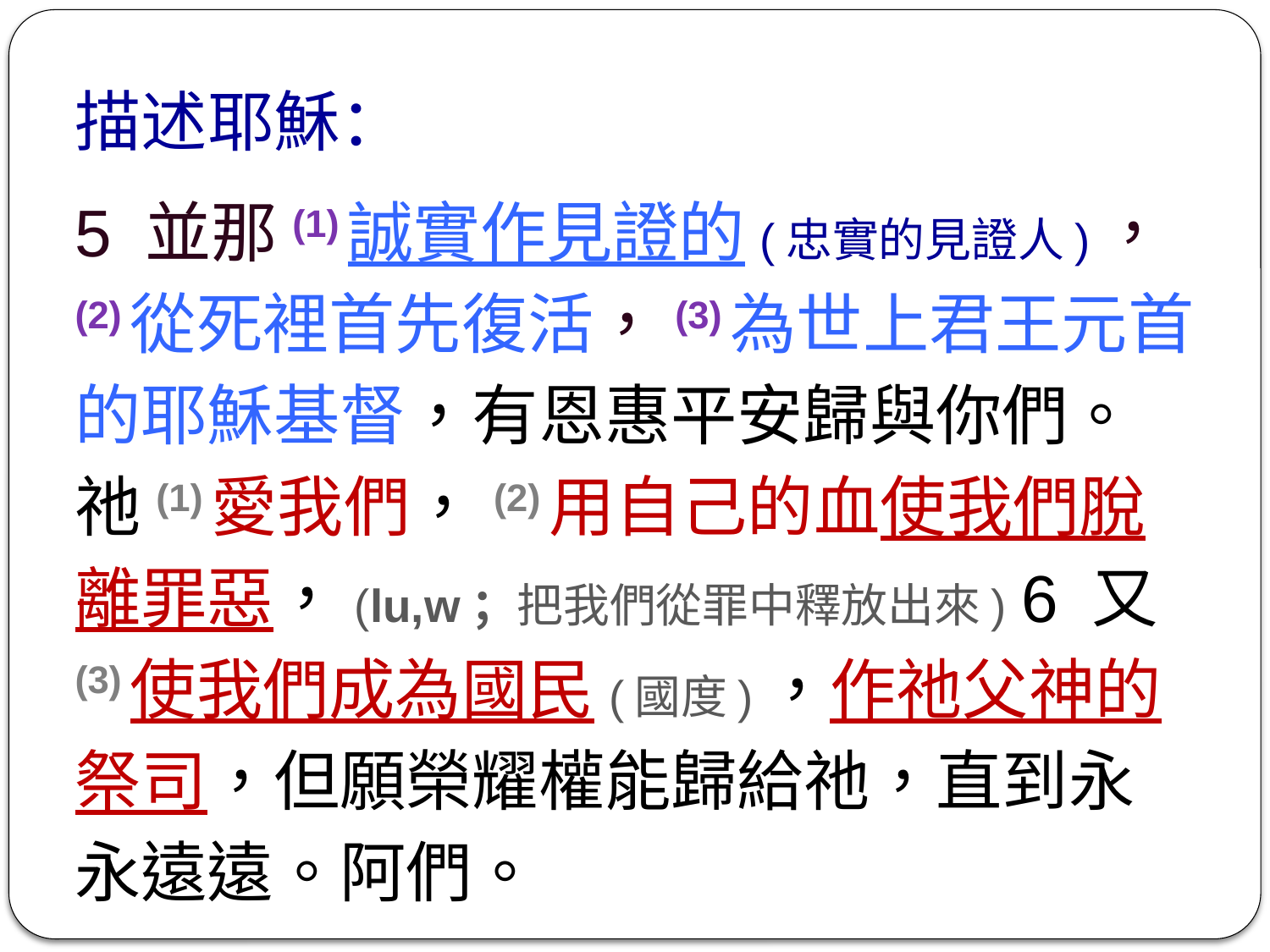

描述耶穌：
5 並那(1)誠實作見證的(忠實的見證人)，(2)從死裡首先復活，(3)為世上君王元首的耶穌基督，有恩惠平安歸與你們。祂(1)愛我們， (2)用自己的血使我們脫離罪惡，(lu,w；把我們從罪中釋放出來) 6 又(3)使我們成為國民(國度)，作祂父神的祭司，但願榮耀權能歸給祂，直到永永遠遠。阿們。